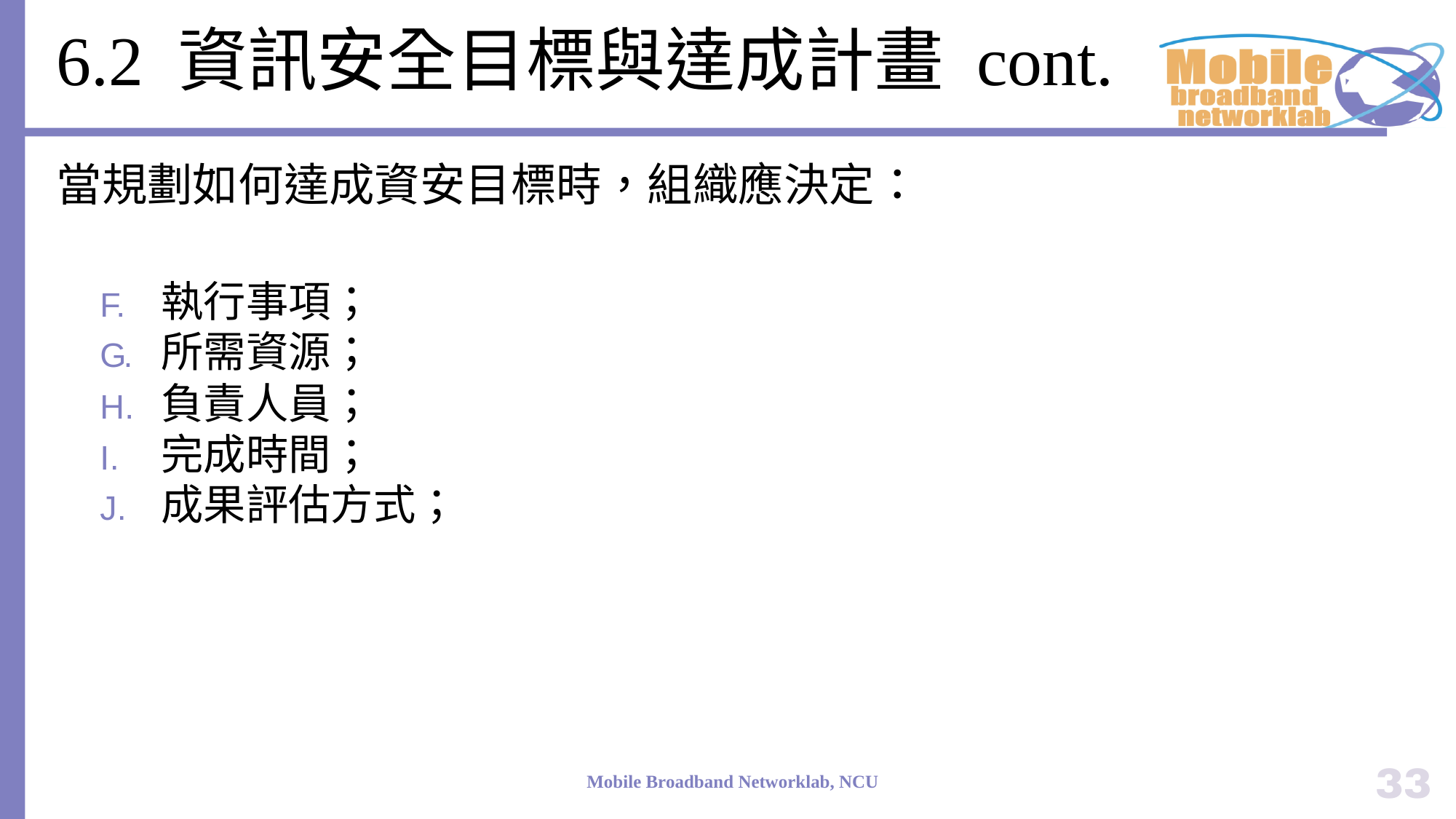

# 6.2 資訊安全目標與達成計畫 cont.
當規劃如何達成資安目標時，組織應決定：

執行事項；
所需資源；
負責人員；
完成時間；
成果評估方式；

33